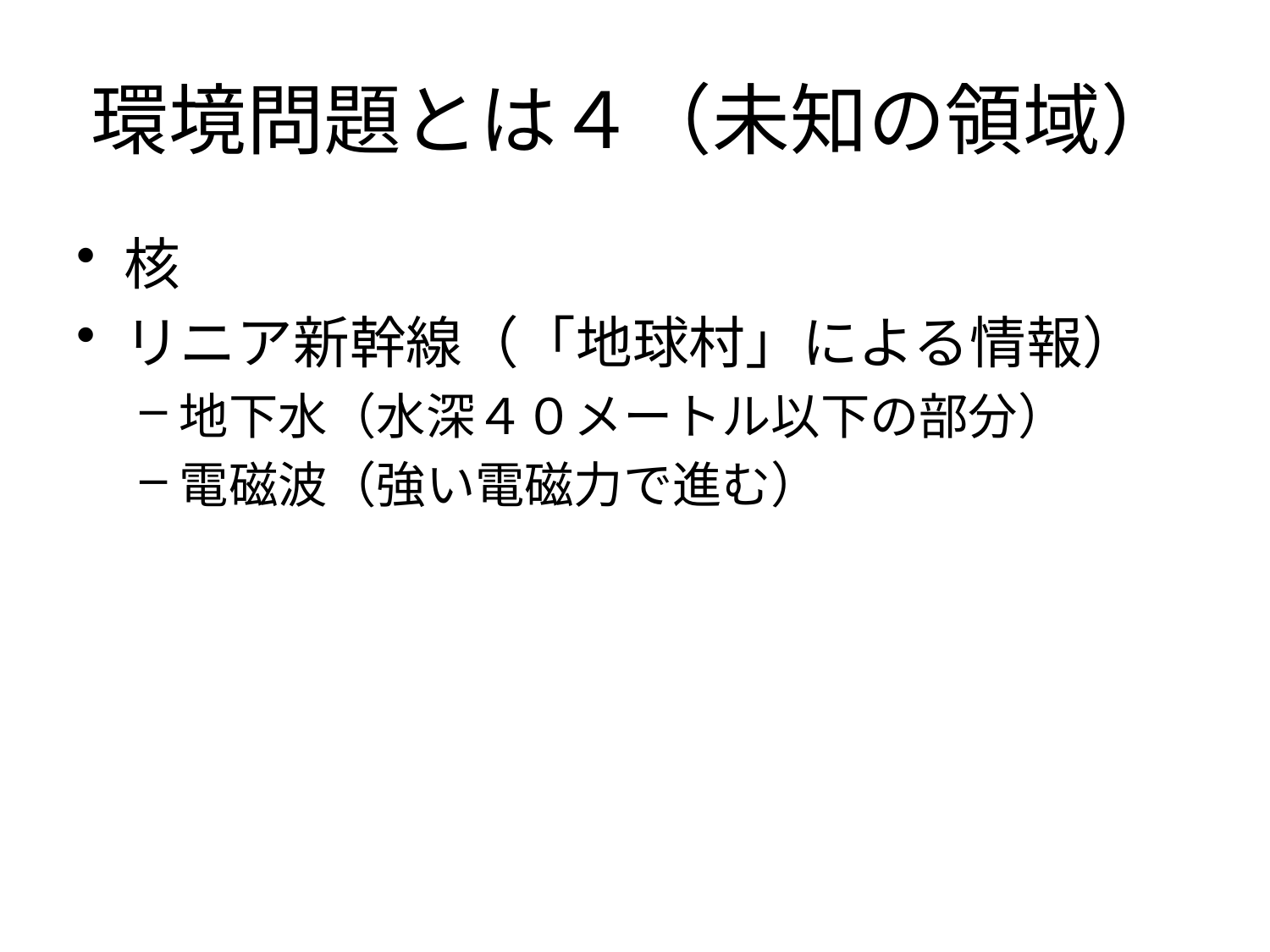

# 環境問題とは４（未知の領域）
核
リニア新幹線（「地球村」による情報）
地下水（水深４０メートル以下の部分）
電磁波（強い電磁力で進む）